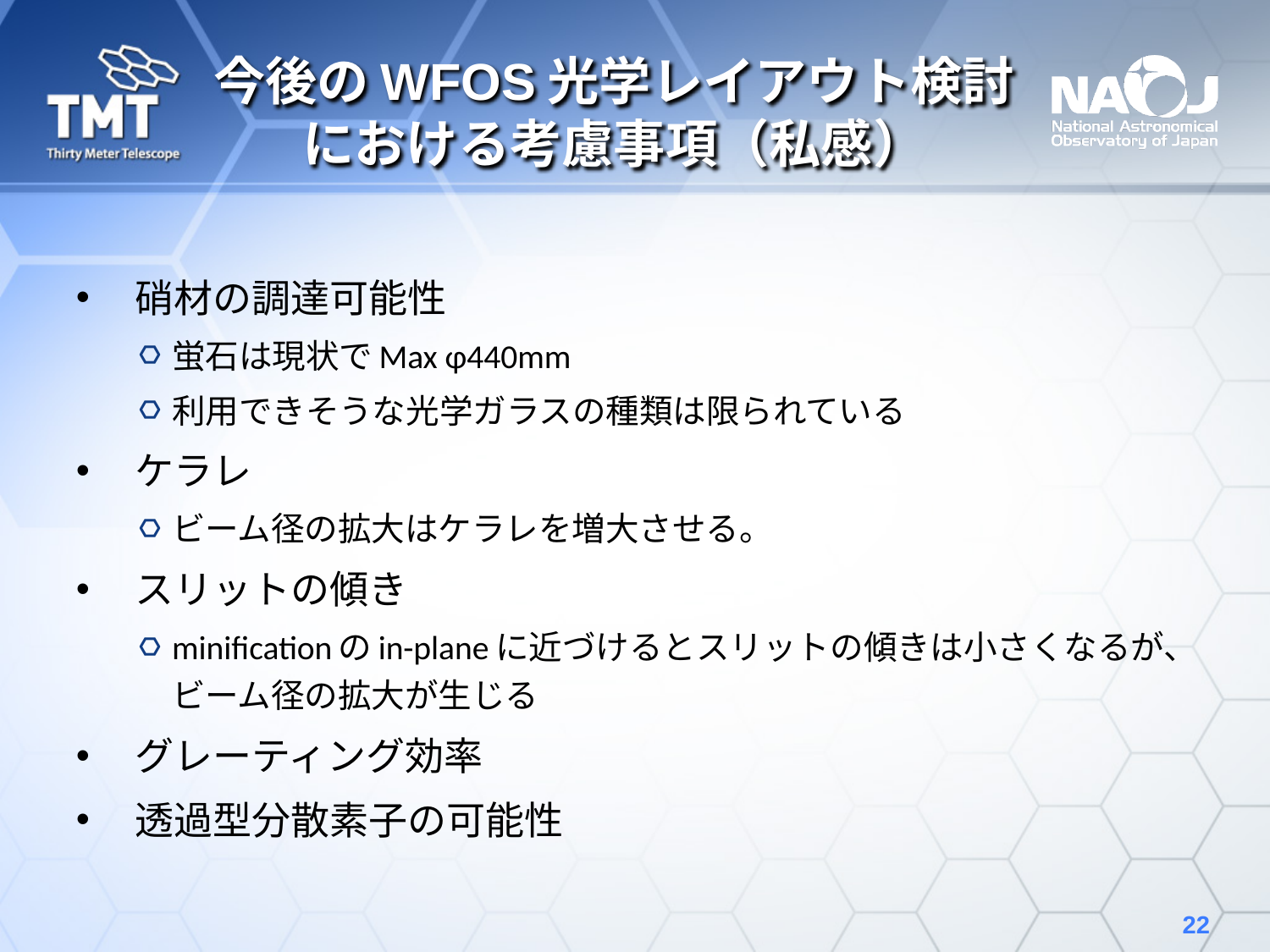

# 今後のWFOS光学レイアウト検討における考慮事項（私感）
硝材の調達可能性
蛍石は現状でMax φ440mm
利用できそうな光学ガラスの種類は限られている
ケラレ
ビーム径の拡大はケラレを増大させる。
スリットの傾き
minificationのin-planeに近づけるとスリットの傾きは小さくなるが、ビーム径の拡大が生じる
グレーティング効率
透過型分散素子の可能性